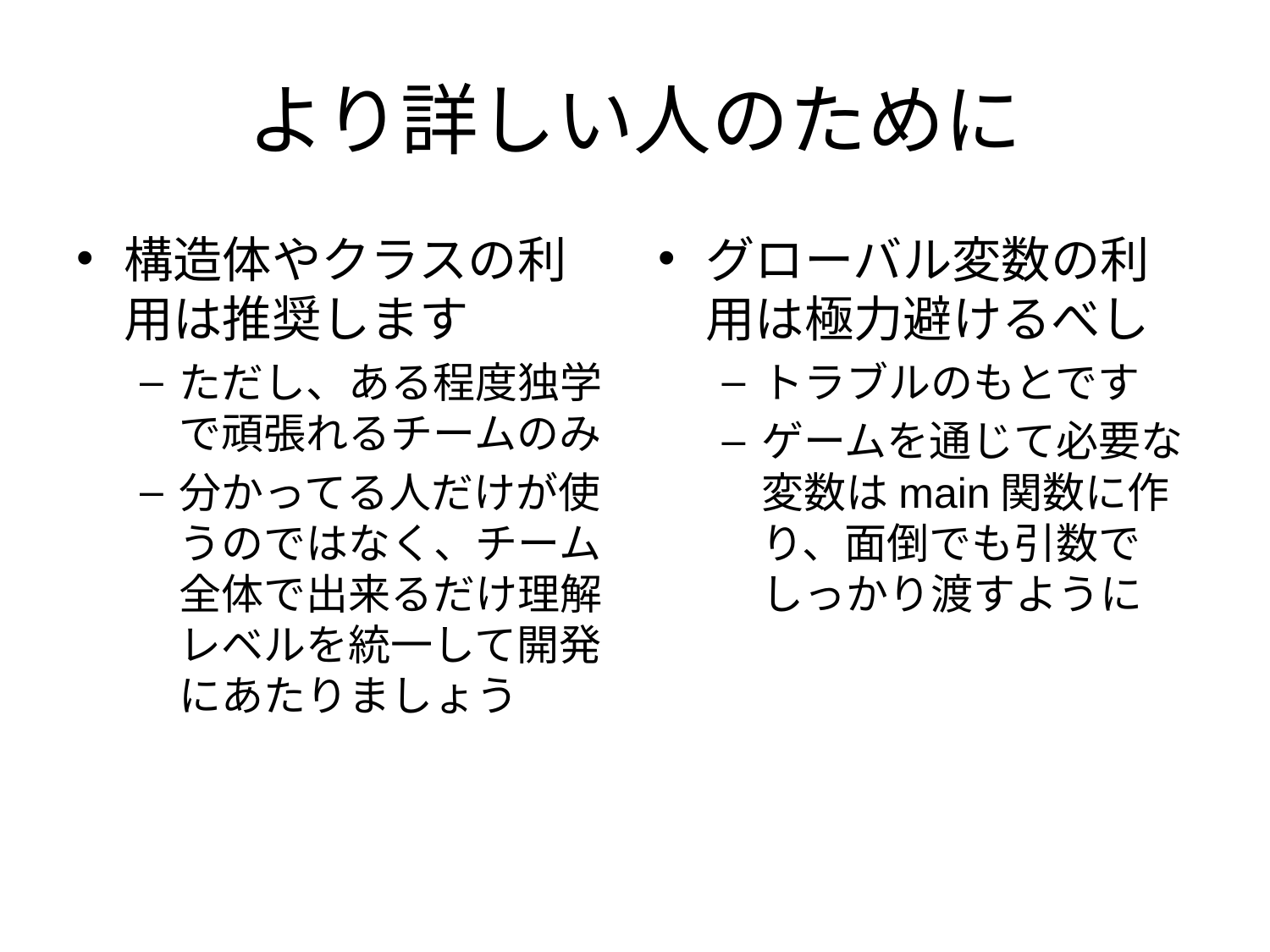

# より詳しい人のために
構造体やクラスの利用は推奨します
ただし、ある程度独学で頑張れるチームのみ
分かってる人だけが使うのではなく、チーム全体で出来るだけ理解レベルを統一して開発にあたりましょう
グローバル変数の利用は極力避けるべし
トラブルのもとです
ゲームを通じて必要な変数はmain関数に作り、面倒でも引数でしっかり渡すように